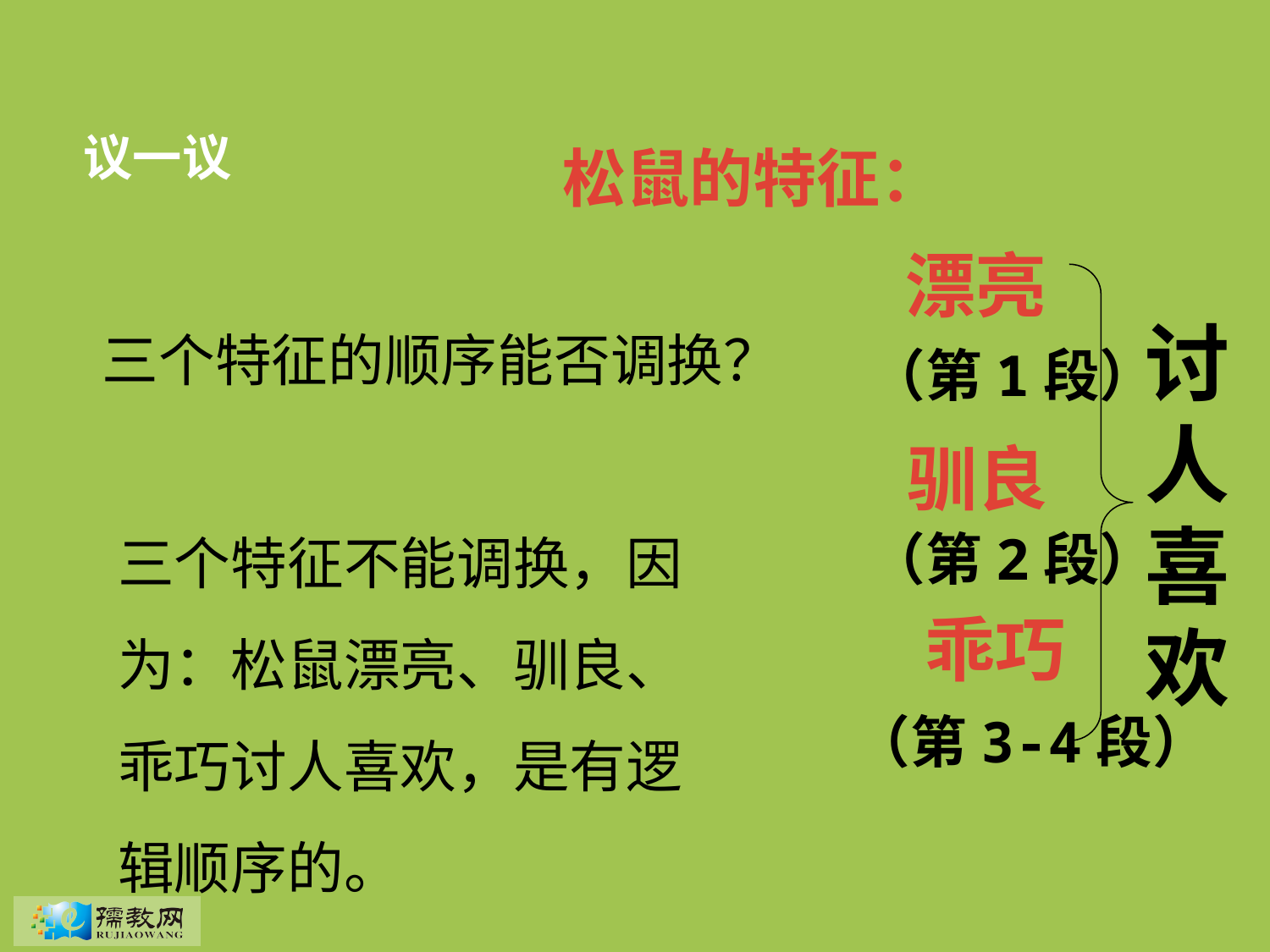

议一议
松鼠的特征：
漂亮

讨 人 喜 欢
三个特征的顺序能否调换？
（第1段）
驯良
三个特征不能调换，因为：松鼠漂亮、驯良、乖巧讨人喜欢，是有逻辑顺序的。
（第2段）
乖巧
（第3-4段）